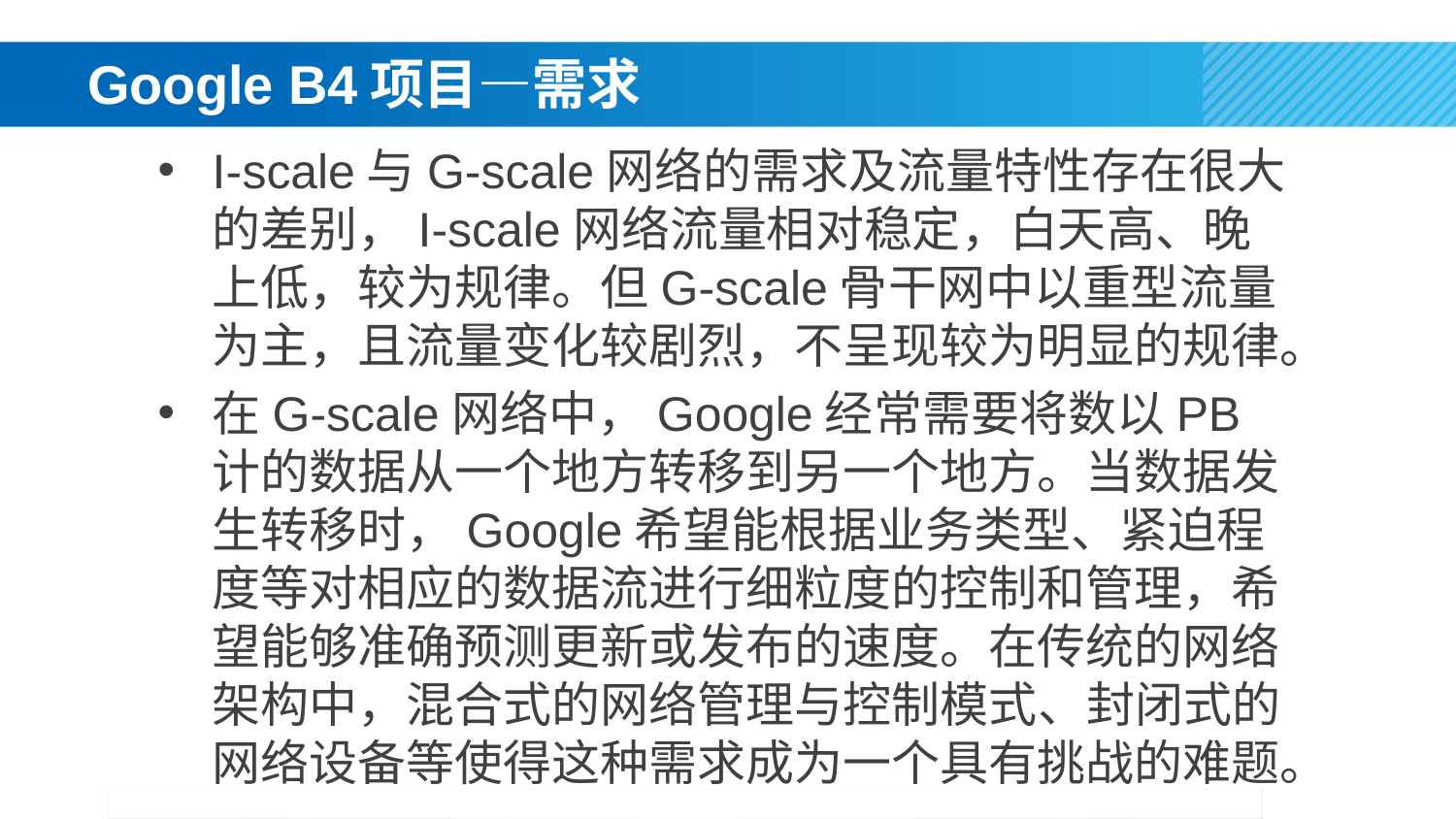

# Google B4项目—需求
I-scale与G-scale网络的需求及流量特性存在很大的差别，I-scale网络流量相对稳定，白天高、晚上低，较为规律。但G-scale骨干网中以重型流量为主，且流量变化较剧烈，不呈现较为明显的规律。
在G-scale网络中，Google经常需要将数以PB计的数据从一个地方转移到另一个地方。当数据发生转移时，Google希望能根据业务类型、紧迫程度等对相应的数据流进行细粒度的控制和管理，希望能够准确预测更新或发布的速度。在传统的网络架构中，混合式的网络管理与控制模式、封闭式的网络设备等使得这种需求成为一个具有挑战的难题。